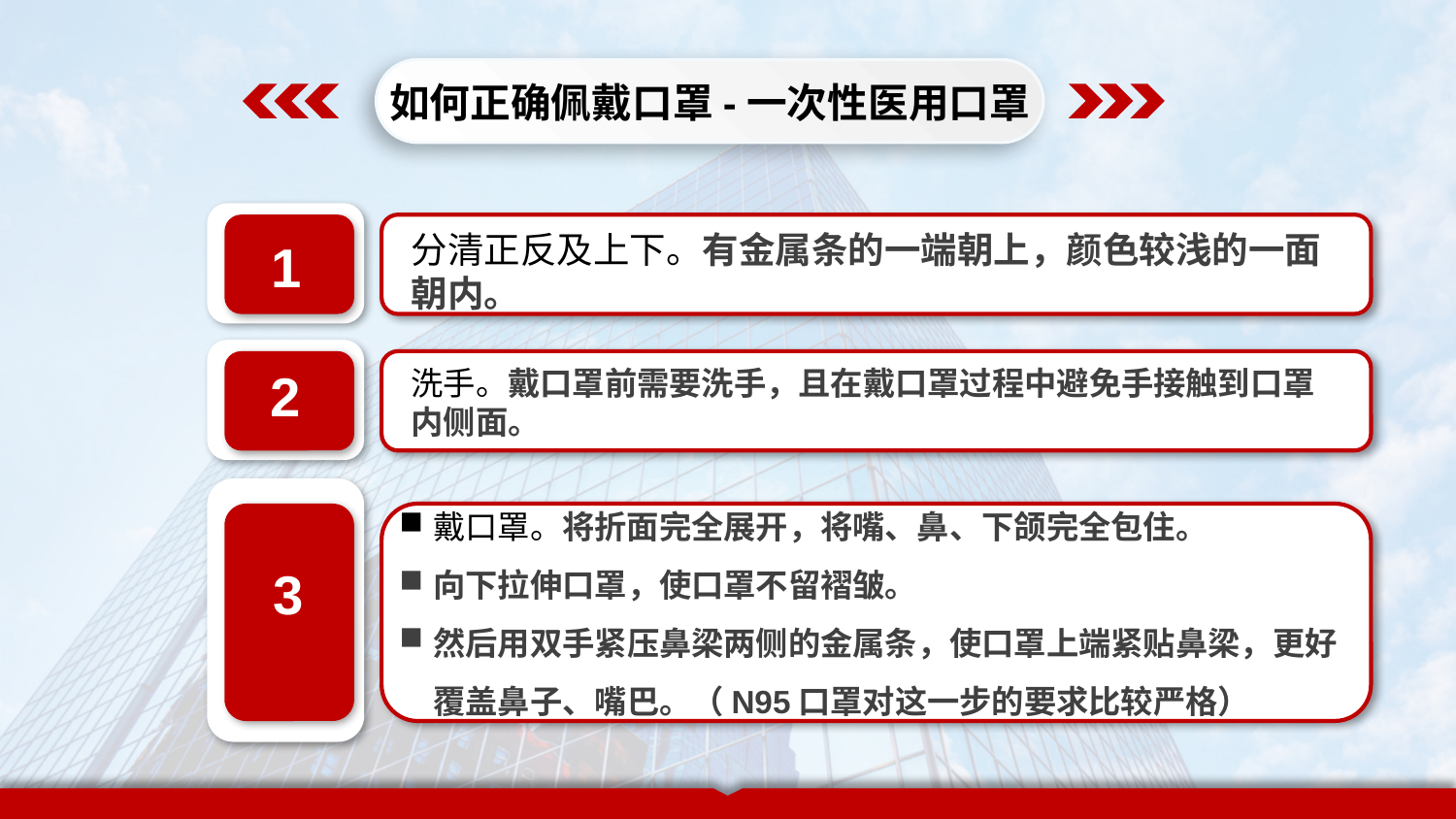

如何正确佩戴口罩-一次性医用口罩

分清正反及上下。有金属条的一端朝上，颜色较浅的一面朝内。
1

2
洗手。戴口罩前需要洗手，且在戴口罩过程中避免手接触到口罩内侧面。

戴口罩。将折面完全展开，将嘴、鼻、下颌完全包住。
向下拉伸口罩，使口罩不留褶皱。
然后用双手紧压鼻梁两侧的金属条，使口罩上端紧贴鼻梁，更好覆盖鼻子、嘴巴。（N95口罩对这一步的要求比较严格）

3